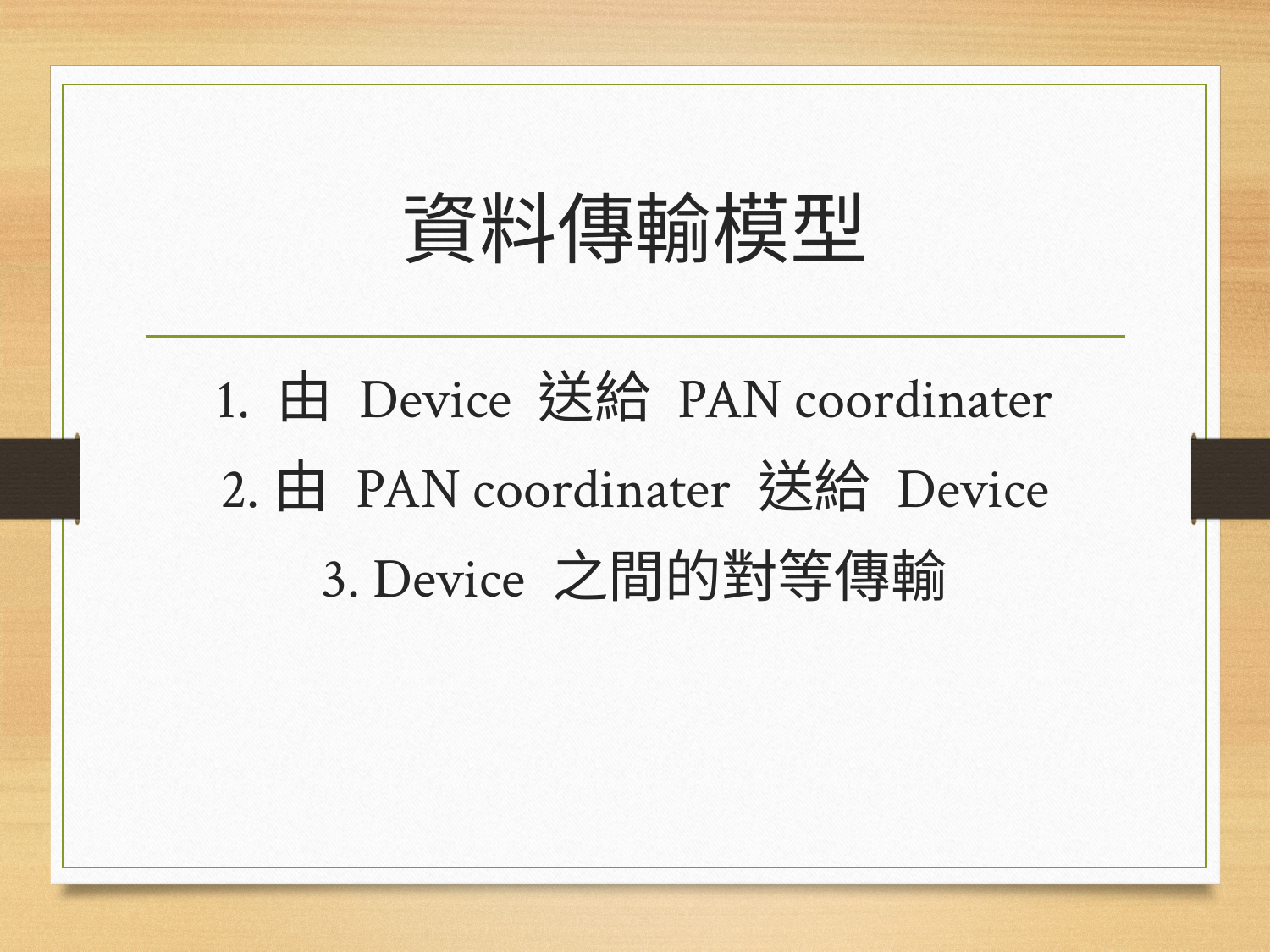

# 資料傳輸模型
1. 由 Device 送給 PAN coordinater
2.由 PAN coordinater 送給 Device
3. Device 之間的對等傳輸